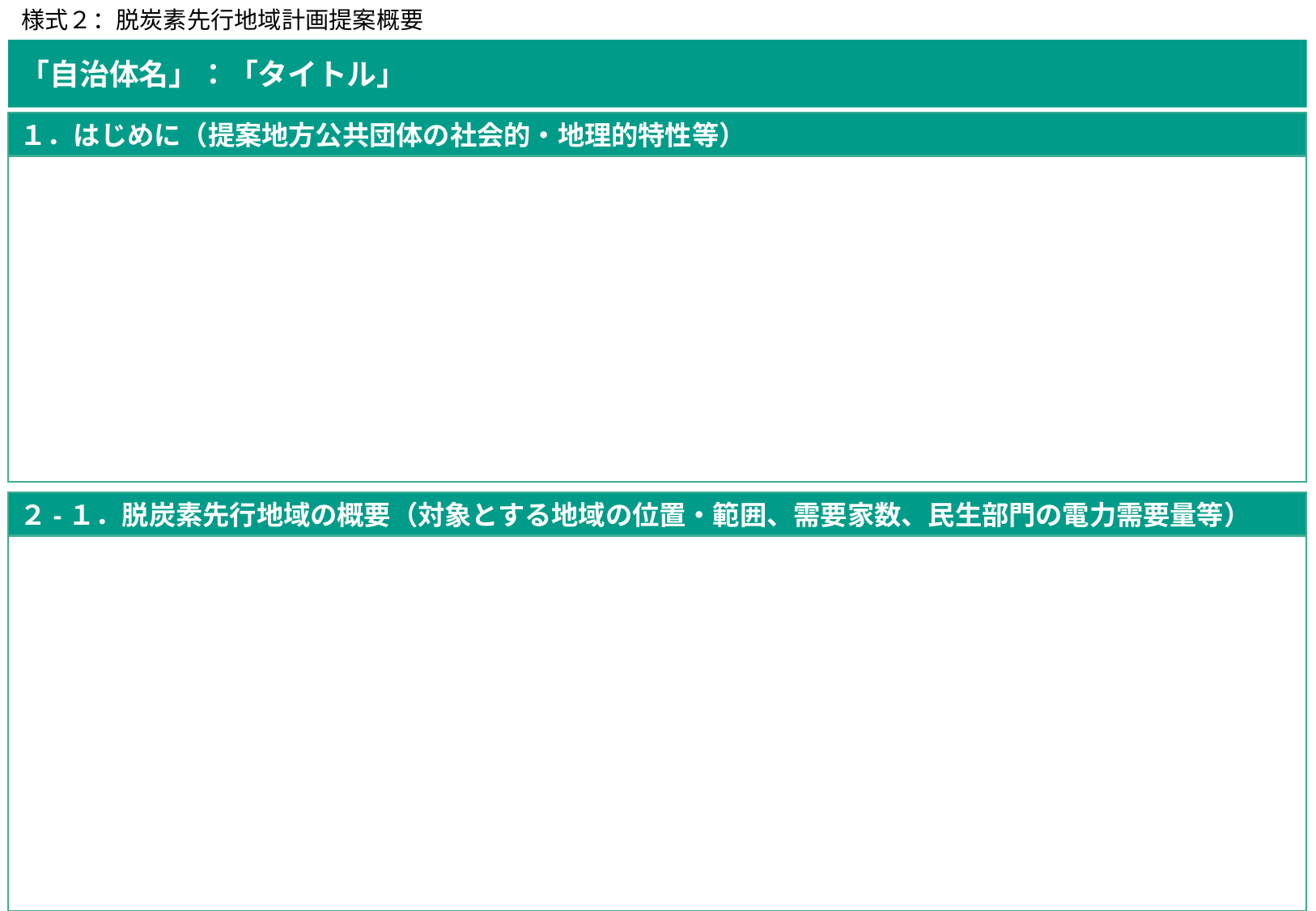

様式２：脱炭素先行地域計画提案概要
「自治体名」：「タイトル」
１．はじめに（提案地方公共団体の社会的・地理的特性等）

２-１．脱炭素先行地域の概要（対象とする地域の位置・範囲、需要家数、民生部門の電力需要量等）